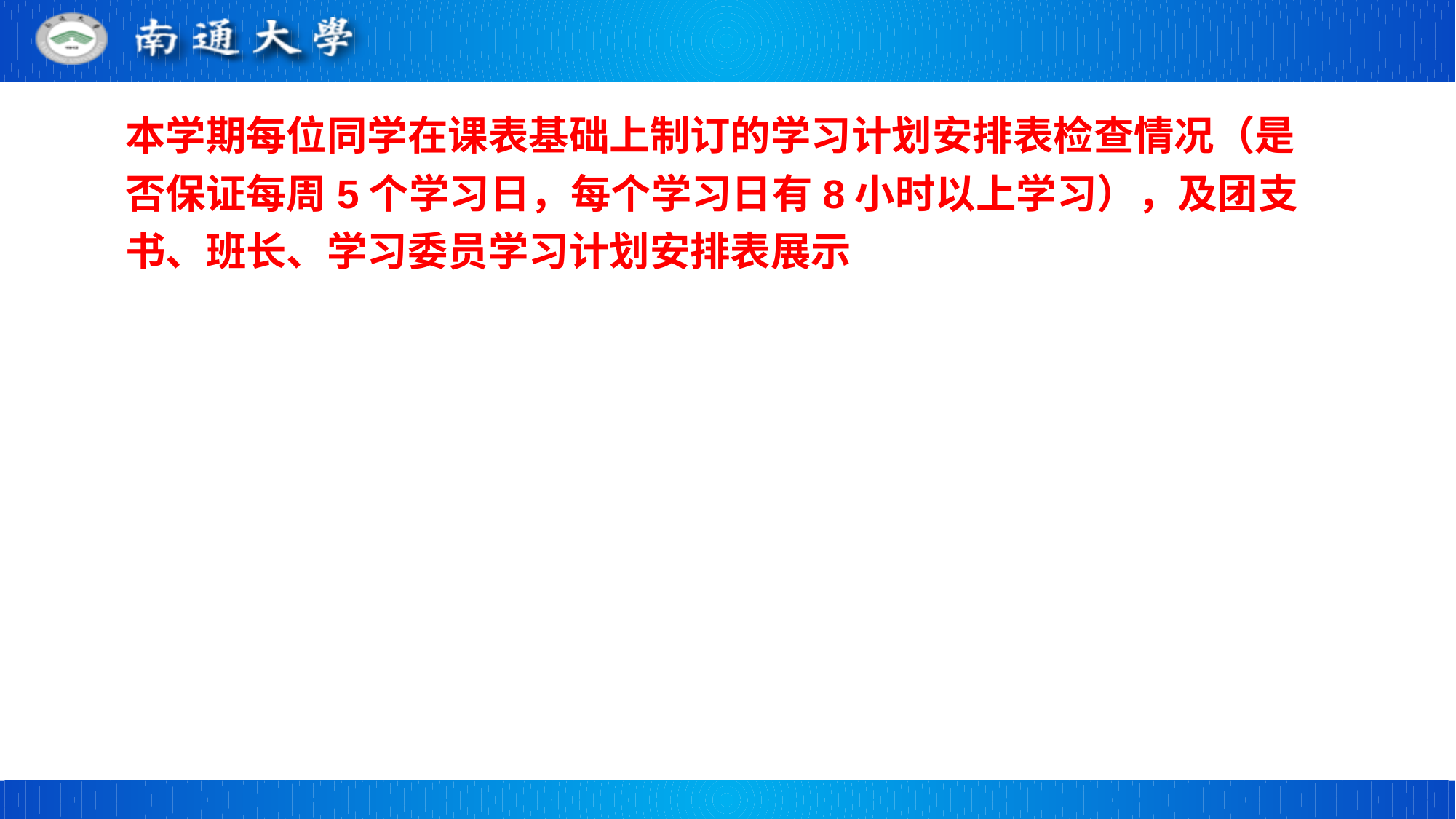

本学期每位同学在课表基础上制订的学习计划安排表检查情况（是否保证每周5个学习日，每个学习日有8小时以上学习），及团支书、班长、学习委员学习计划安排表展示